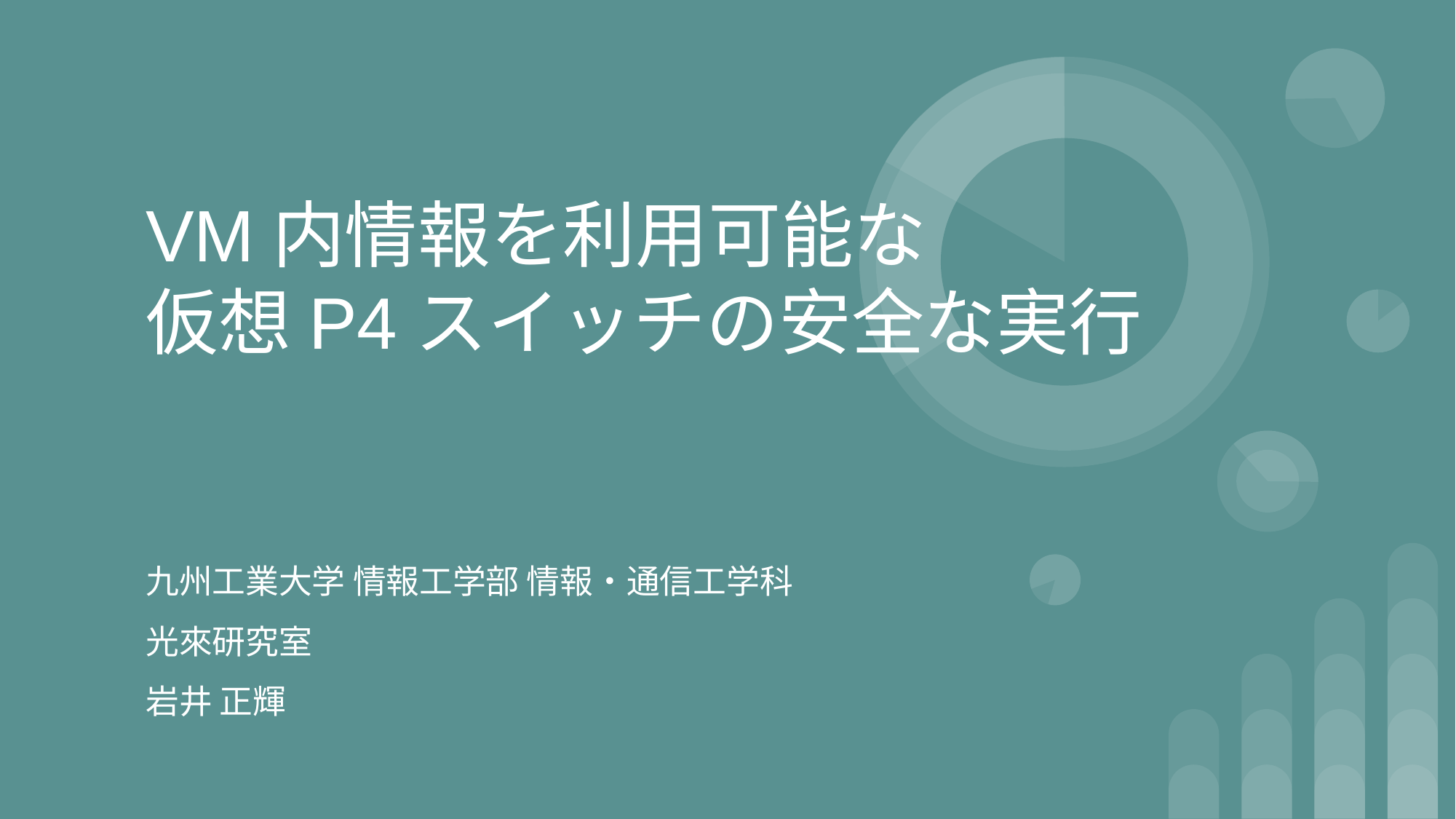

# VM内情報を利用可能な 仮想P4スイッチの安全な実行

九州工業大学 情報工学部 情報・通信工学科

光來研究室

岩井 正輝